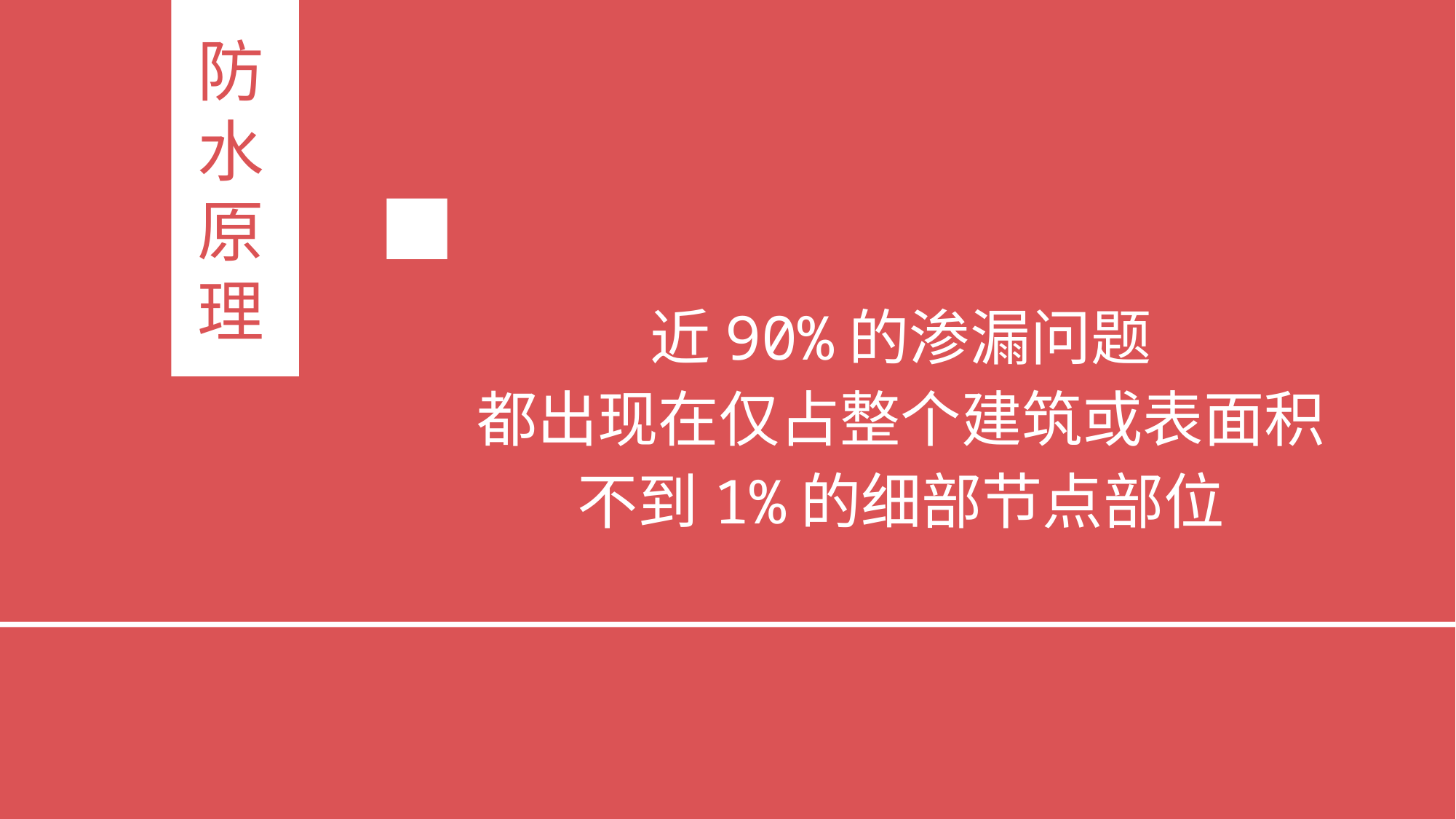

防水原理

近90%的渗漏问题
都出现在仅占整个建筑或表面积
不到1%的细部节点部位